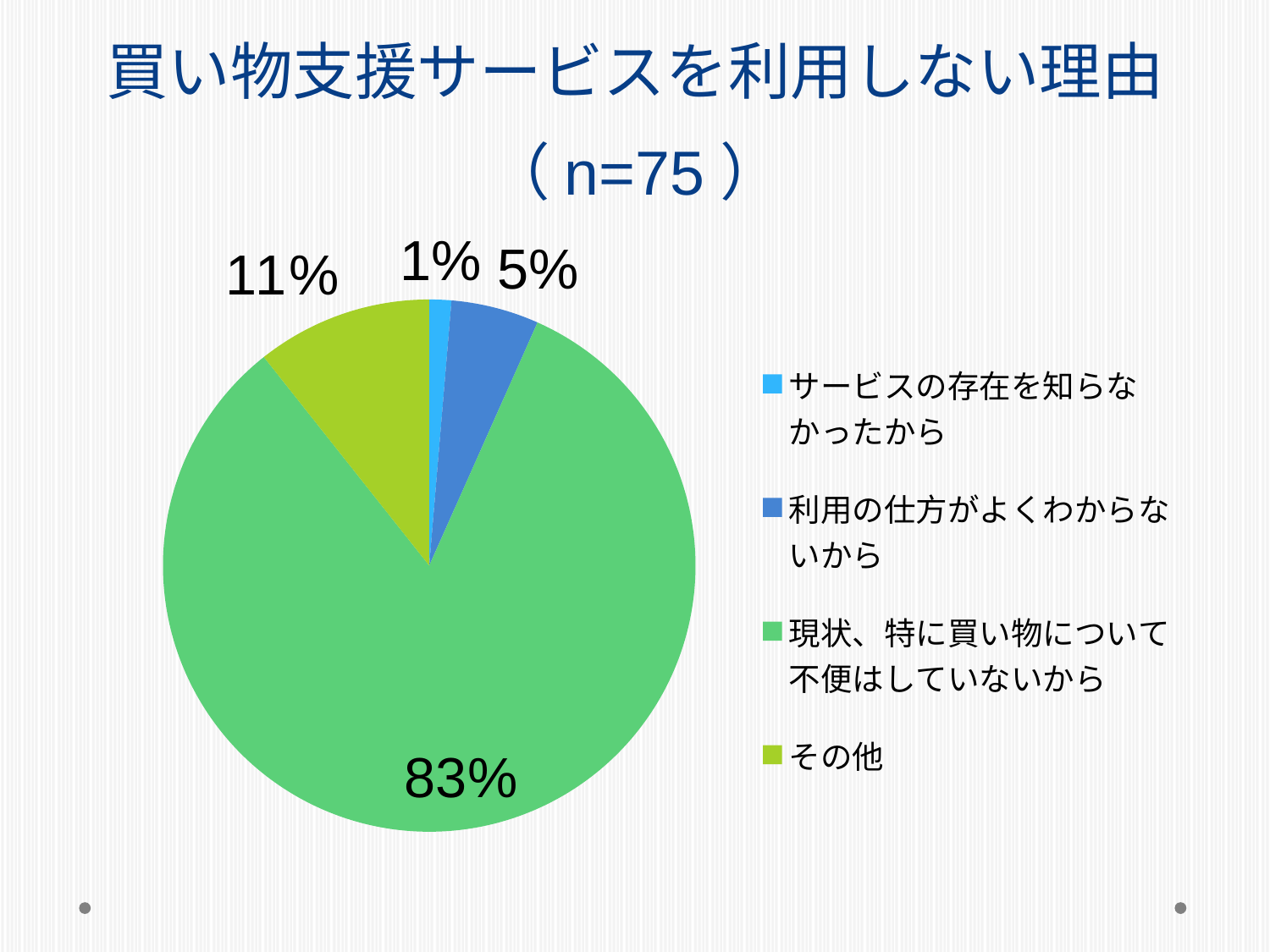

# 買い物支援サービスを利用しない理由（n=75）

### Chart

| Category |  |
|---|---|
| サービスの存在を知らなかったから | 1.0 |
| 利用の仕方がよくわからないから | 4.0 |
| 現状、特に買い物について不便はしていないから | 62.0 |
| その他 | 8.0 |